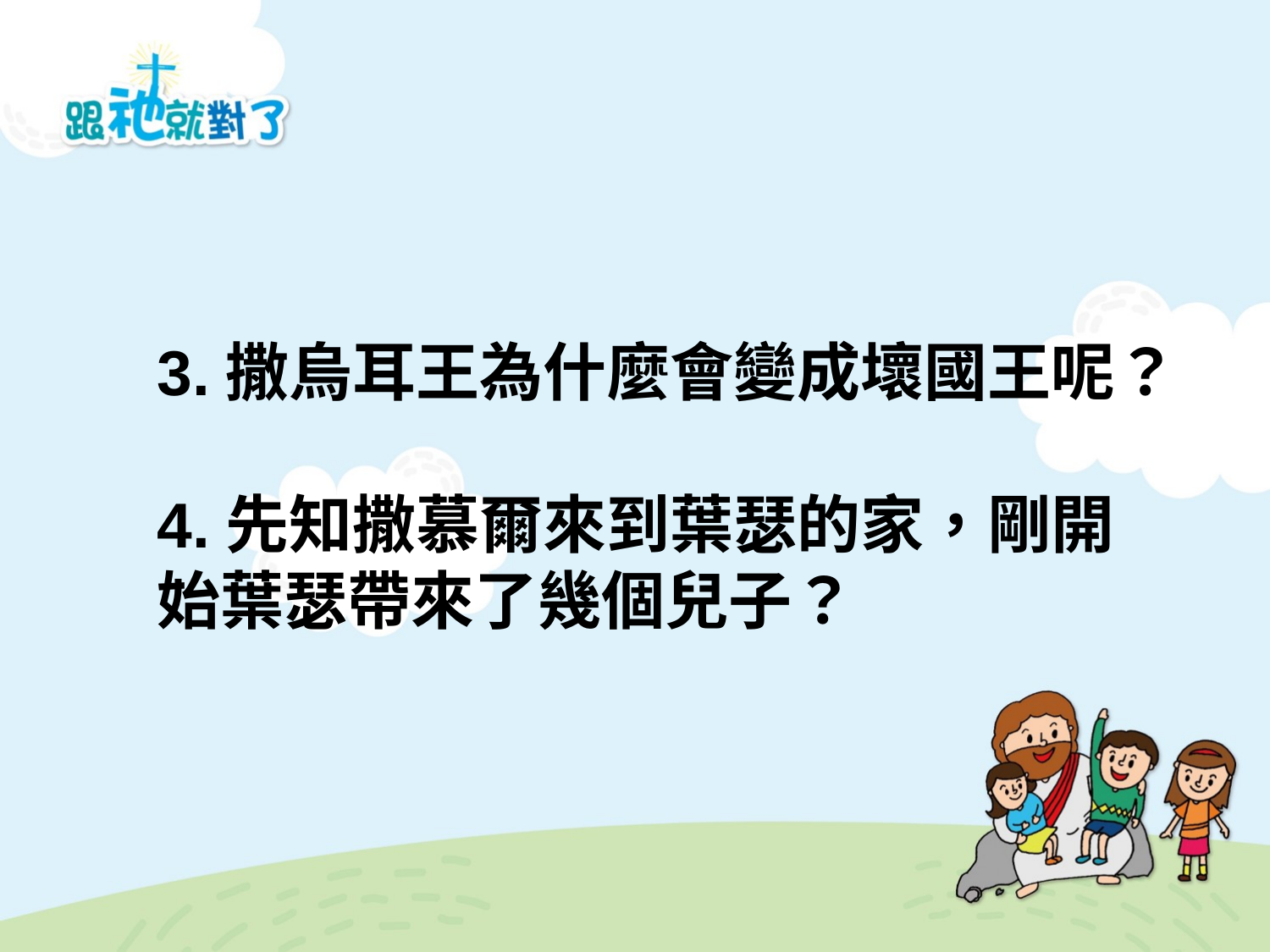

3.撒烏耳王為什麼會變成壞國王呢？

4.先知撒慕爾來到葉瑟的家，剛開始葉瑟帶來了幾個兒子？